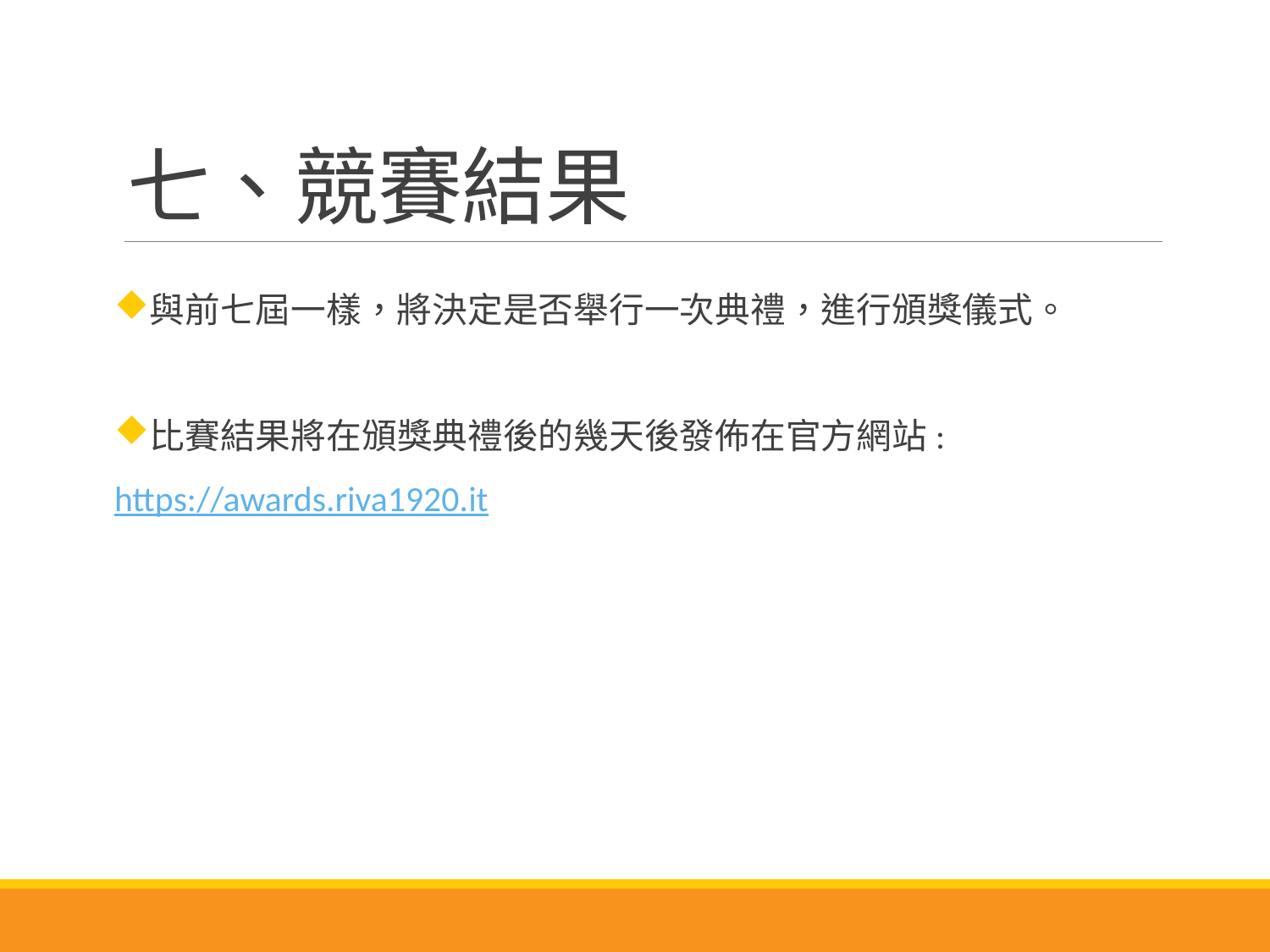

# 七、競賽結果
與前七屆一樣，將決定是否舉行一次典禮，進行頒獎儀式。

比賽結果將在頒獎典禮後的幾天後發佈在官方網站:
https://awards.riva1920.it